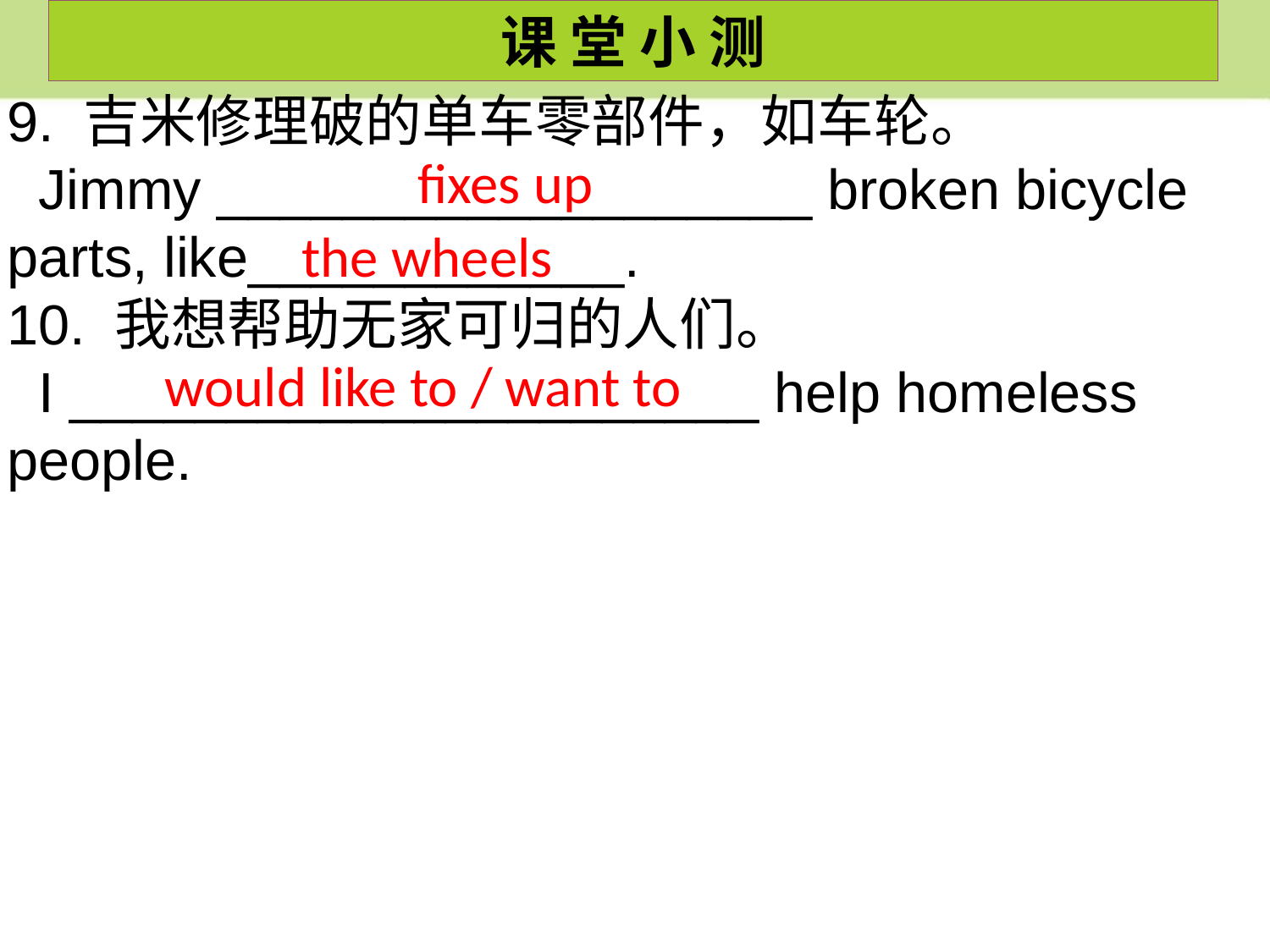

课 堂 小 测
9. 吉米修理破的单车零部件，如车轮。
  Jimmy ___________________ broken bicycle parts, like____________.
10. 我想帮助无家可归的人们。
  I ______________________ help homeless people.
fixes up
the wheels
would like to / want to